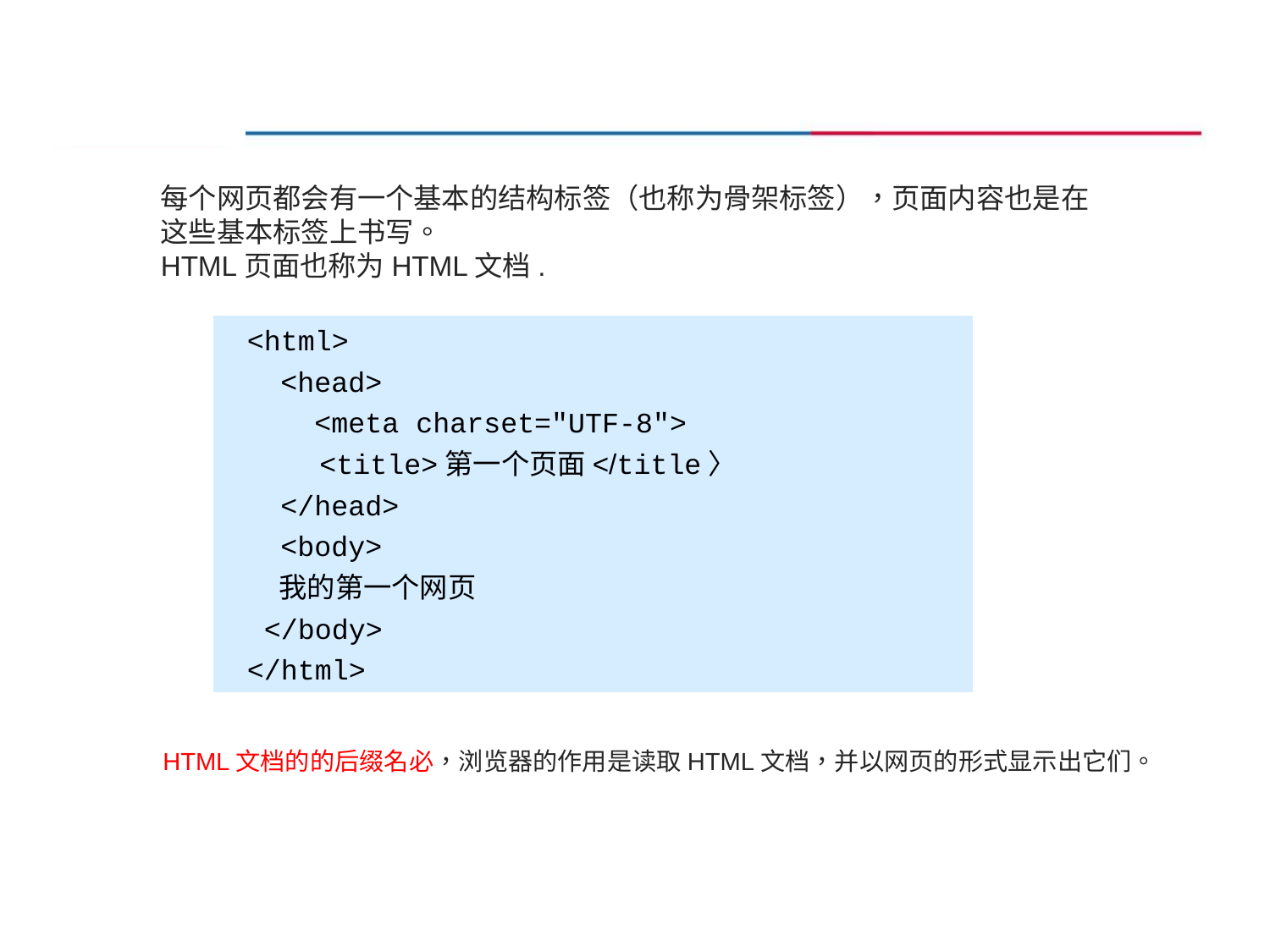

每个网页都会有一个基本的结构标签（也称为骨架标签），页面内容也是在这些基本标签上书写。
HTML页面也称为HTML文档.
<html>
<head>
  <meta charset="UTF-8">
<title>第一个页面</title〉
</head>
<body>
    我的第一个网页
 </body>
</html>
HTML文档的的后缀名必，浏览器的作用是读取HTML文档，并以网页的形式显示出它们。